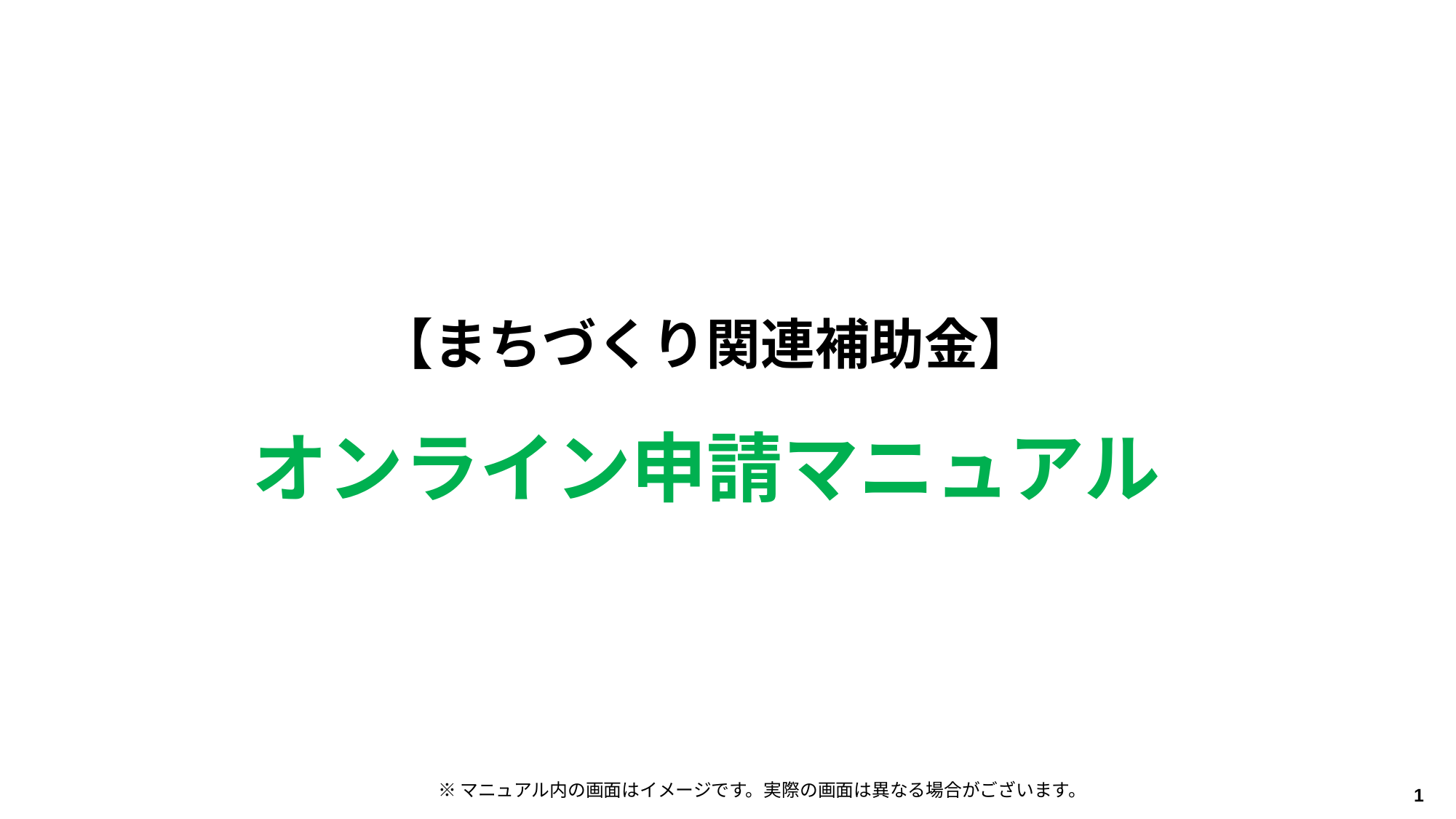

# 【まちづくり関連補助金】 オンライン申請マニュアル
※マニュアル内の画面はイメージです。実際の画面は異なる場合がございます。
1